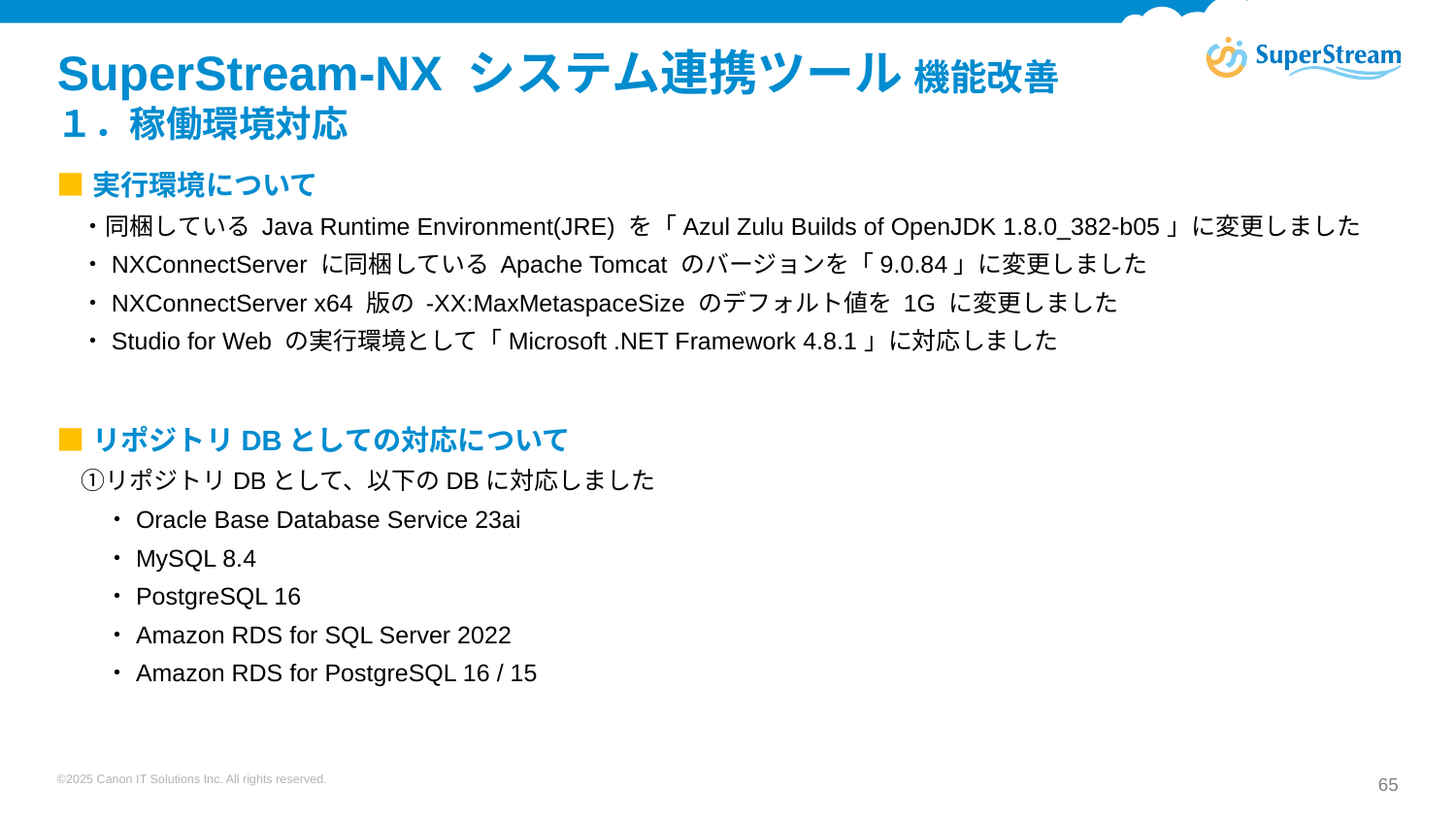

# SuperStream-NX システム連携ツール 機能改善　 １．稼働環境対応
■実行環境について
　・同梱している Java Runtime Environment(JRE) を「Azul Zulu Builds of OpenJDK 1.8.0_382-b05」に変更しました
　・NXConnectServer に同梱している Apache Tomcat のバージョンを「9.0.84」に変更しました
　・NXConnectServer x64 版の -XX:MaxMetaspaceSize のデフォルト値を 1G に変更しました
　・Studio for Web の実行環境として「Microsoft .NET Framework 4.8.1」に対応しました

■リポジトリDBとしての対応について
　①リポジトリDBとして、以下のDBに対応しました
　　・Oracle Base Database Service 23ai
　　・MySQL 8.4
　　・PostgreSQL 16
　　・Amazon RDS for SQL Server 2022
　　・Amazon RDS for PostgreSQL 16 / 15
©2025 Canon IT Solutions Inc. All rights reserved.
65